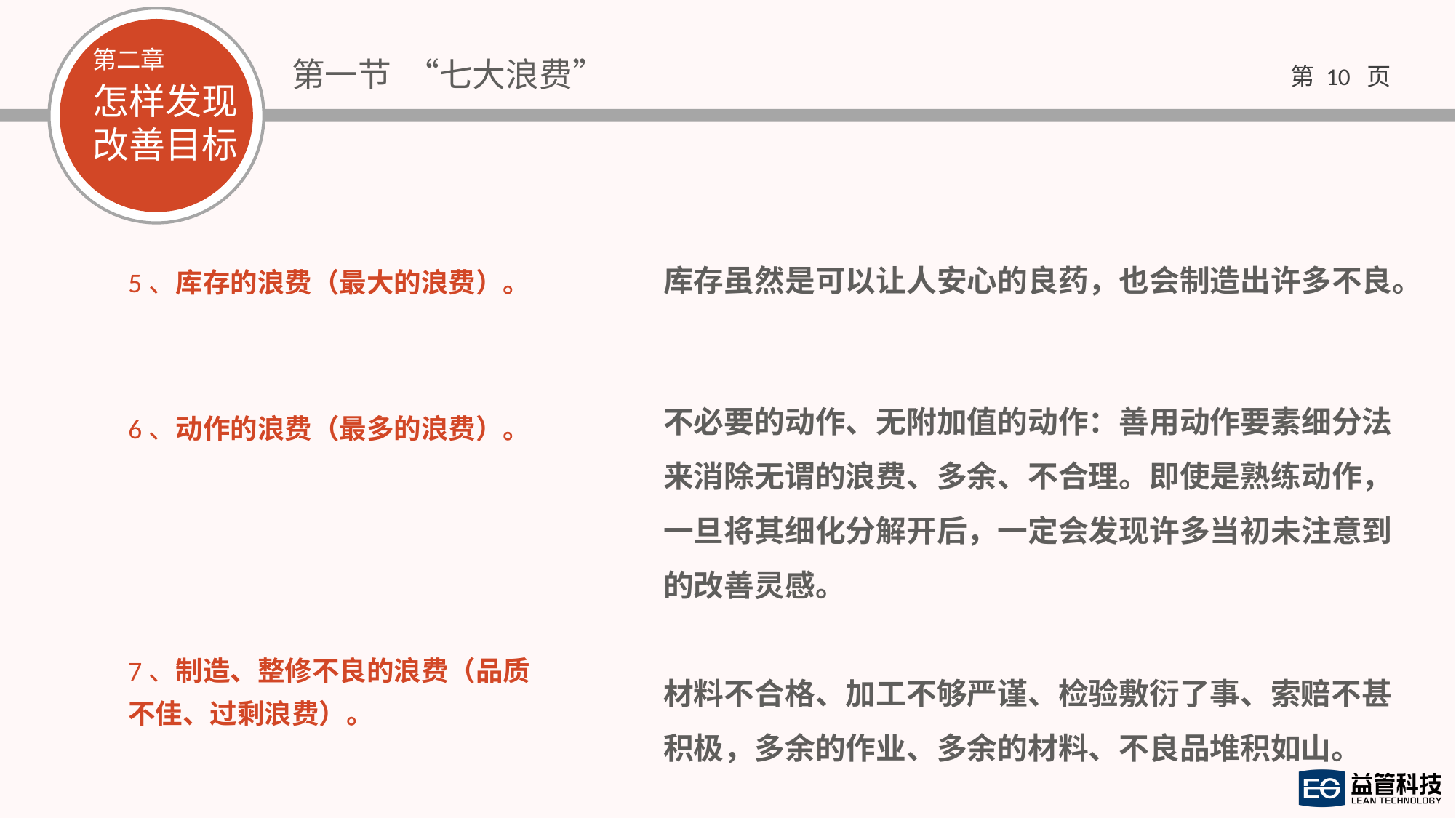

第一节  “七大浪费”
5、库存的浪费（最大的浪费）。
库存虽然是可以让人安心的良药，也会制造出许多不良。
不必要的动作、无附加值的动作：善用动作要素细分法来消除无谓的浪费、多余、不合理。即使是熟练动作，一旦将其细化分解开后，一定会发现许多当初未注意到的改善灵感。
6、动作的浪费（最多的浪费）。
7、制造、整修不良的浪费（品质不佳、过剩浪费）。
材料不合格、加工不够严谨、检验敷衍了事、索赔不甚积极，多余的作业、多余的材料、不良品堆积如山。